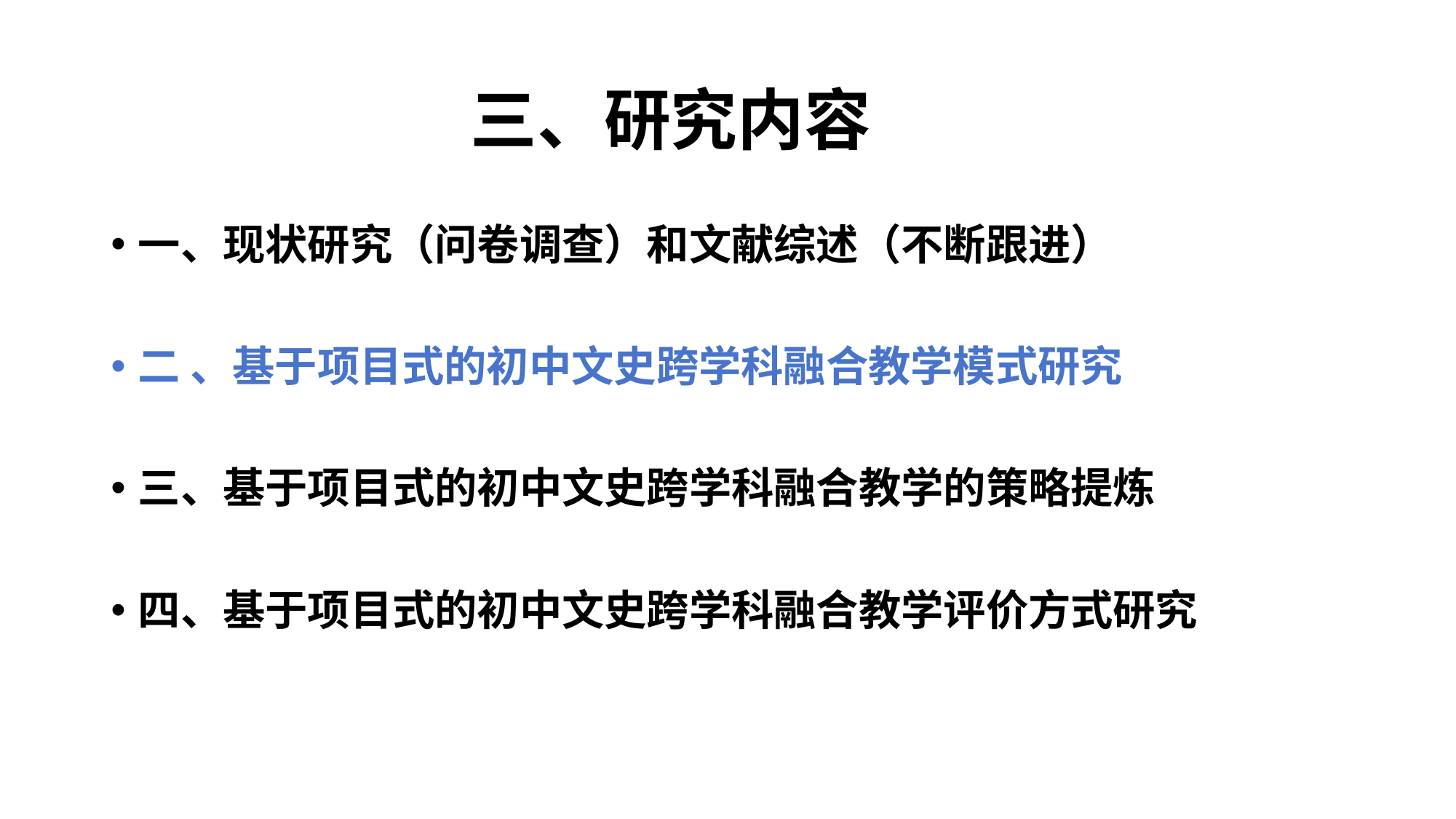

# 三、研究内容
一、现状研究（问卷调查）和文献综述（不断跟进）

二 、基于项目式的初中文史跨学科融合教学模式研究

三、基于项目式的初中文史跨学科融合教学的策略提炼

四、基于项目式的初中文史跨学科融合教学评价方式研究